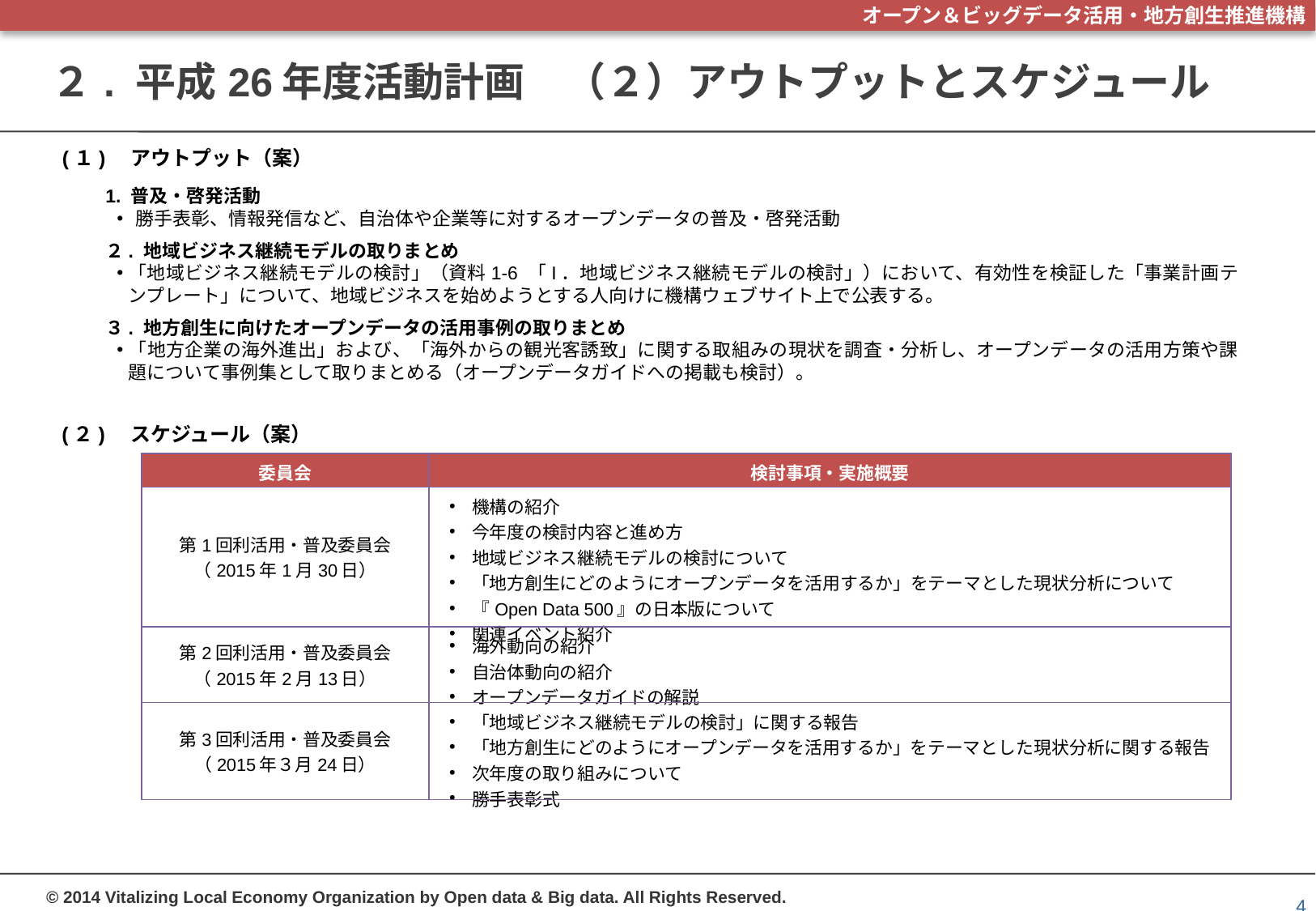

# ２. 平成26年度活動計画　（２）アウトプットとスケジュール
(１)　アウトプット（案）
1. 普及・啓発活動
勝手表彰、情報発信など、自治体や企業等に対するオープンデータの普及・啓発活動
２. 地域ビジネス継続モデルの取りまとめ
「地域ビジネス継続モデルの検討」（資料1-6 「I．地域ビジネス継続モデルの検討」）において、有効性を検証した「事業計画テンプレート」について、地域ビジネスを始めようとする人向けに機構ウェブサイト上で公表する。
３. 地方創生に向けたオープンデータの活用事例の取りまとめ
「地方企業の海外進出」および、「海外からの観光客誘致」に関する取組みの現状を調査・分析し、オープンデータの活用方策や課題について事例集として取りまとめる（オープンデータガイドへの掲載も検討）。
(２)　スケジュール（案）
| 委員会 | 検討事項・実施概要 |
| --- | --- |
| 第1回利活用・普及委員会 （2015年1月30日） | 機構の紹介 今年度の検討内容と進め方 地域ビジネス継続モデルの検討について 「地方創生にどのようにオープンデータを活用するか」をテーマとした現状分析について 『Open Data 500』の日本版について　　 関連イベント紹介 |
| 第2回利活用・普及委員会 （2015年2月13日） | 海外動向の紹介 自治体動向の紹介 オープンデータガイドの解説 |
| 第3回利活用・普及委員会 （2015年３月24日） | 「地域ビジネス継続モデルの検討」に関する報告 「地方創生にどのようにオープンデータを活用するか」をテーマとした現状分析に関する報告 次年度の取り組みについて 勝手表彰式 |
4